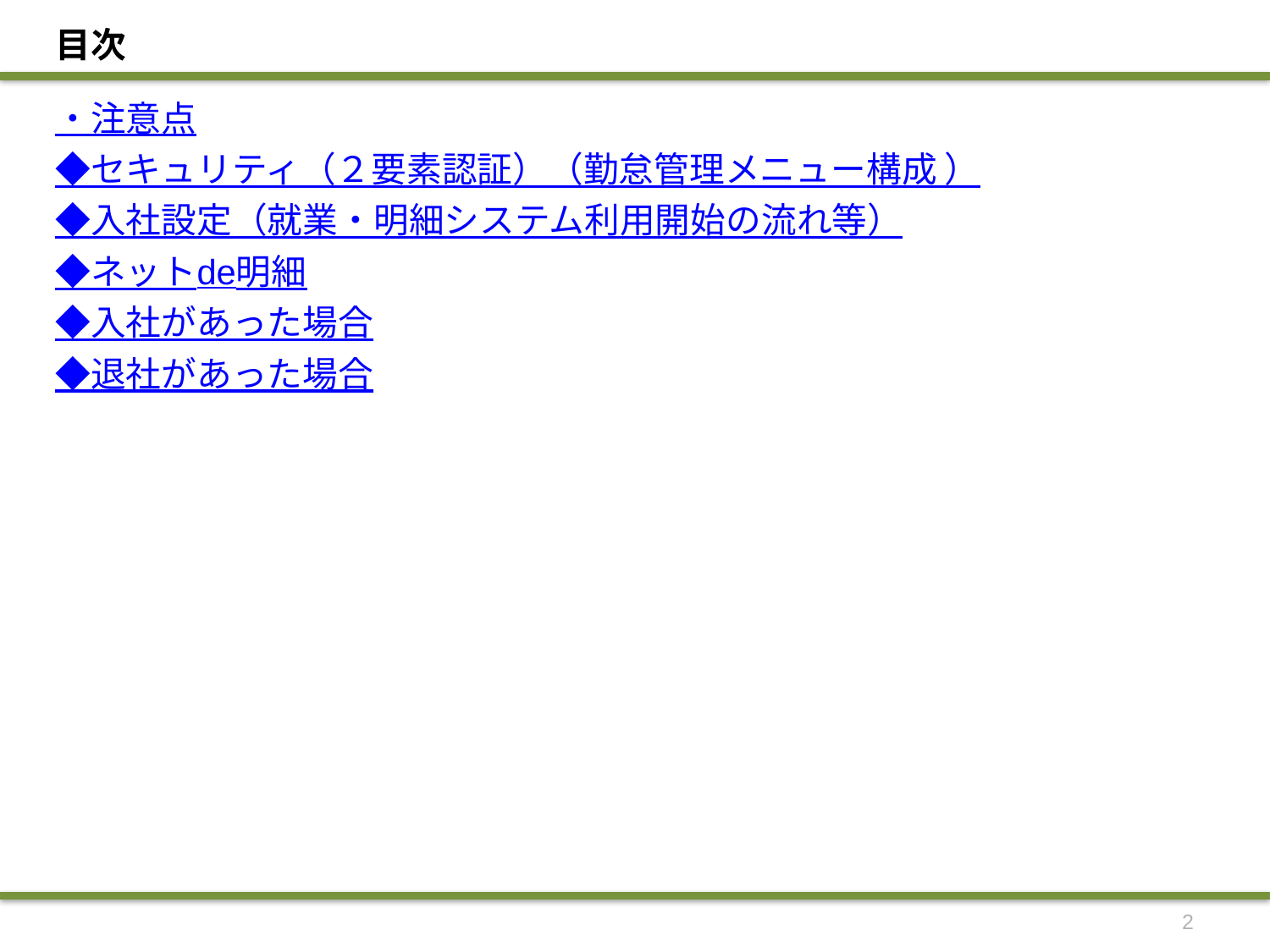

目次
・注意点
◆セキュリティ（２要素認証）（勤怠管理メニュー構成 ）
◆入社設定（就業・明細システム利用開始の流れ等）
◆ネットde明細
◆入社があった場合
◆退社があった場合

2